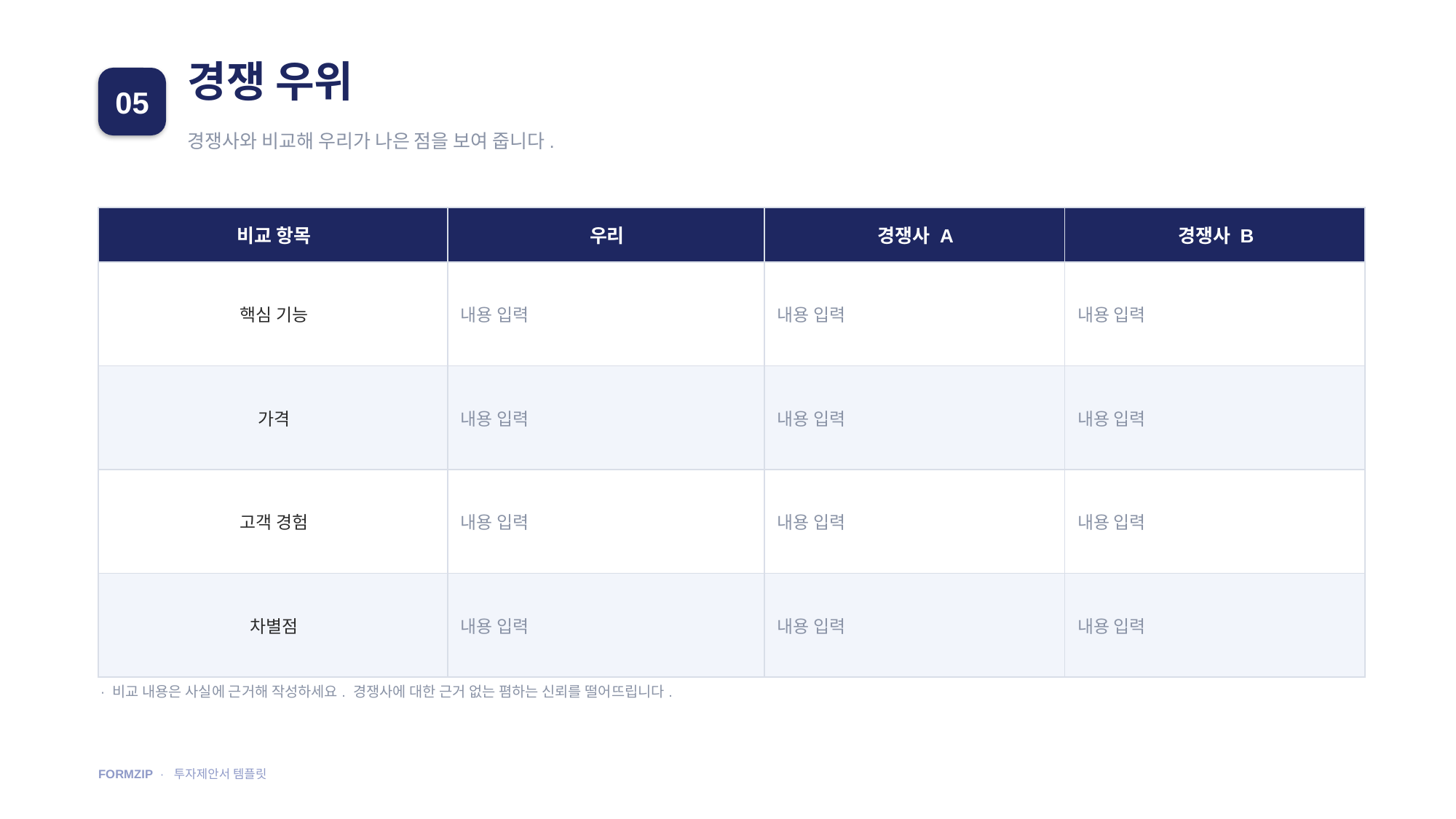

경쟁 우위
05
경쟁사와 비교해 우리가 나은 점을 보여 줍니다.
| 비교 항목 | 우리 | 경쟁사 A | 경쟁사 B |
| --- | --- | --- | --- |
| 핵심 기능 | 내용 입력 | 내용 입력 | 내용 입력 |
| 가격 | 내용 입력 | 내용 입력 | 내용 입력 |
| 고객 경험 | 내용 입력 | 내용 입력 | 내용 입력 |
| 차별점 | 내용 입력 | 내용 입력 | 내용 입력 |
· 비교 내용은 사실에 근거해 작성하세요. 경쟁사에 대한 근거 없는 폄하는 신뢰를 떨어뜨립니다.
FORMZIP  ·  투자제안서 템플릿